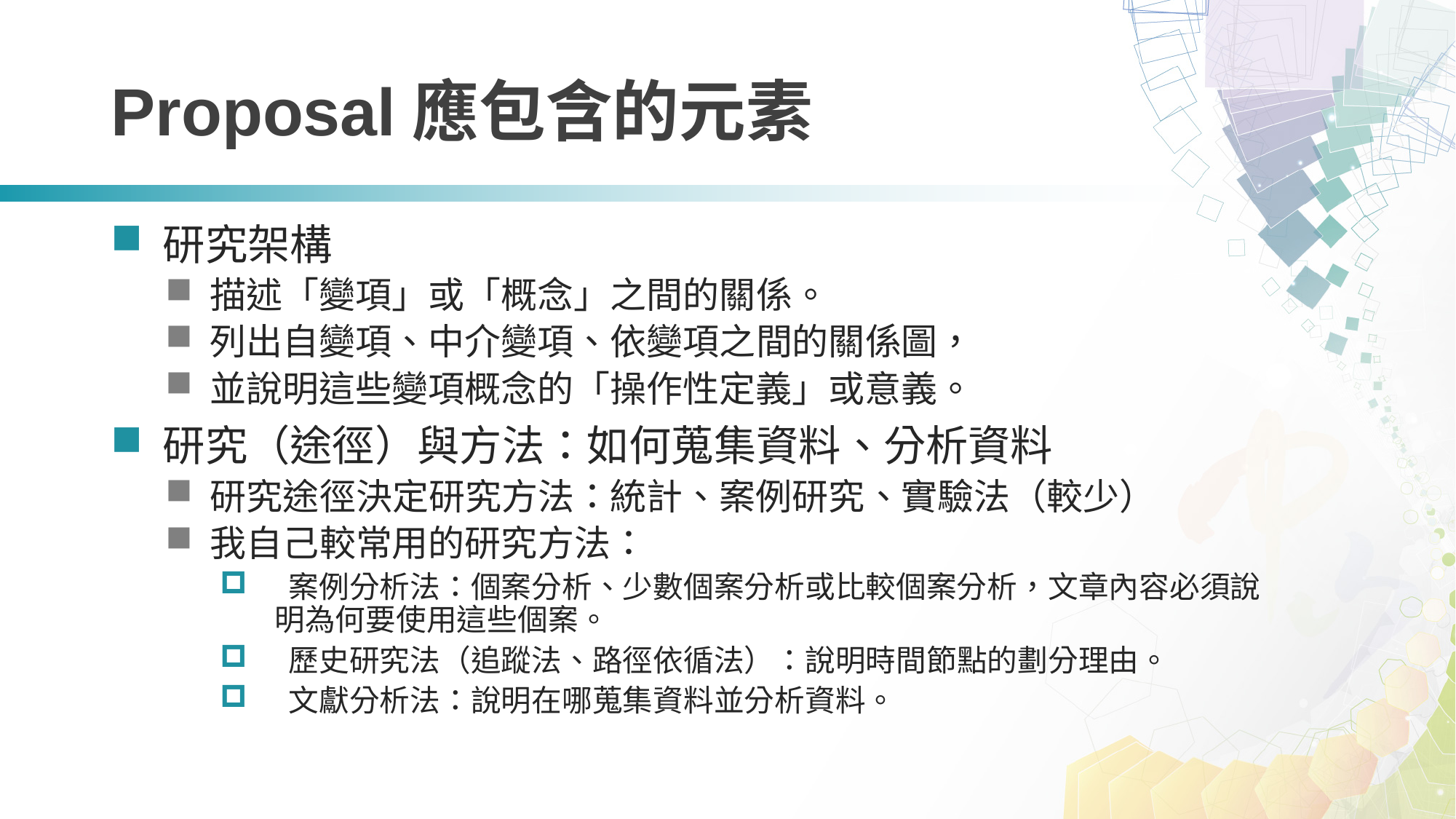

# Proposal應包含的元素
 研究架構
 描述「變項」或「概念」之間的關係。
 列出自變項、中介變項、依變項之間的關係圖，
 並說明這些變項概念的「操作性定義」或意義。
 研究（途徑）與方法：如何蒐集資料、分析資料
 研究途徑決定研究方法：統計、案例研究、實驗法（較少）
 我自己較常用的研究方法：
 案例分析法：個案分析、少數個案分析或比較個案分析，文章內容必須說明為何要使用這些個案。
 歷史研究法（追蹤法、路徑依循法）：說明時間節點的劃分理由。
 文獻分析法：說明在哪蒐集資料並分析資料。